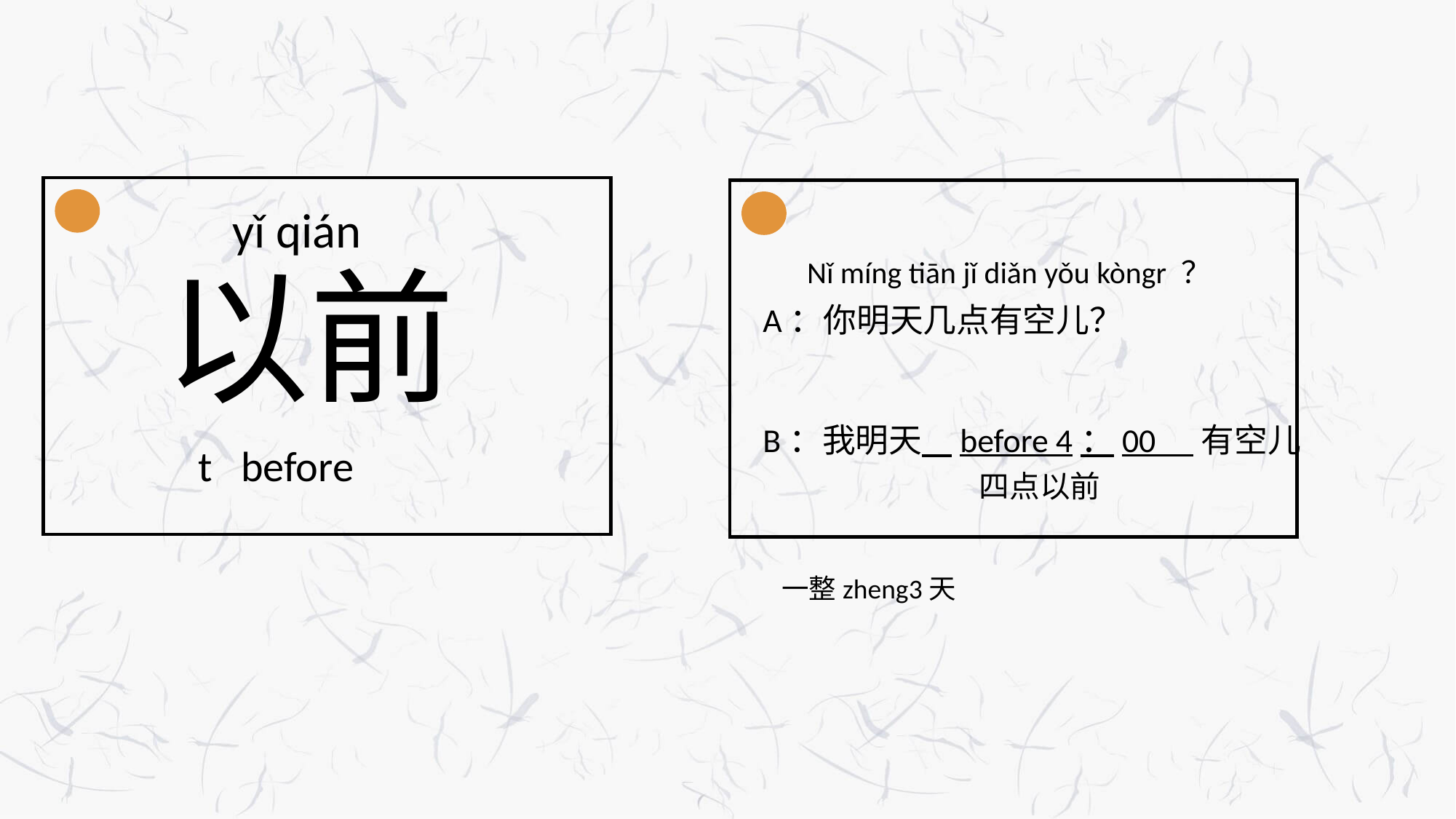

yǐ qián
         以前
                                 t   before
Nǐ míng tiān jǐ diǎn yǒu kòngr ？
A：你明天几点有空儿？

B：我明天    before 4：00     有空儿
四点以前
一整zheng3天